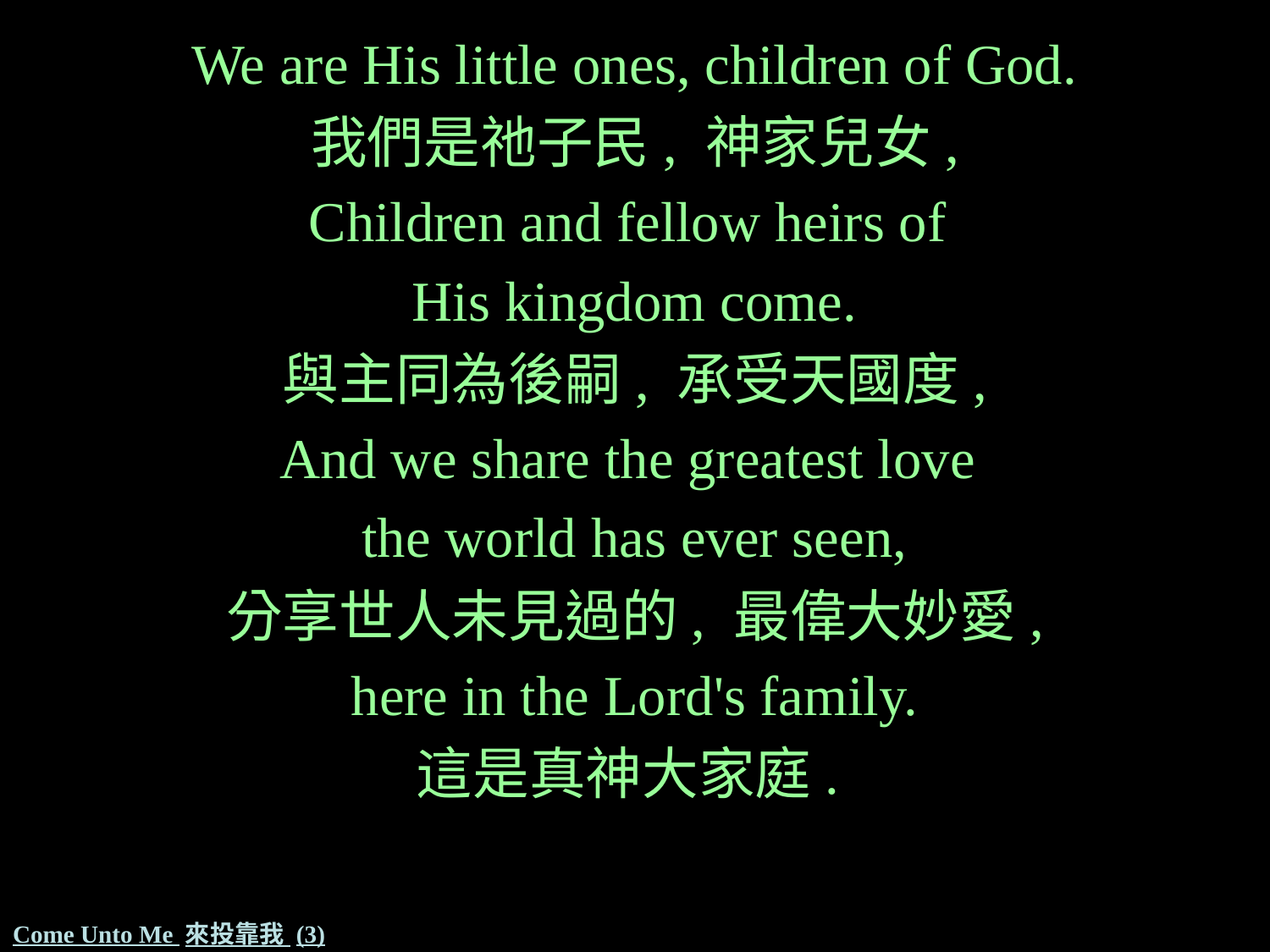

We are His little ones, children of God.
我們是祂子民, 神家兒女,
Children and fellow heirs of
His kingdom come.
與主同為後嗣, 承受天國度,
And we share the greatest love
the world has ever seen,
分享世人未見過的, 最偉大妙愛,
here in the Lord's family.
這是真神大家庭.
# Come Unto Me 來投靠我 (3)